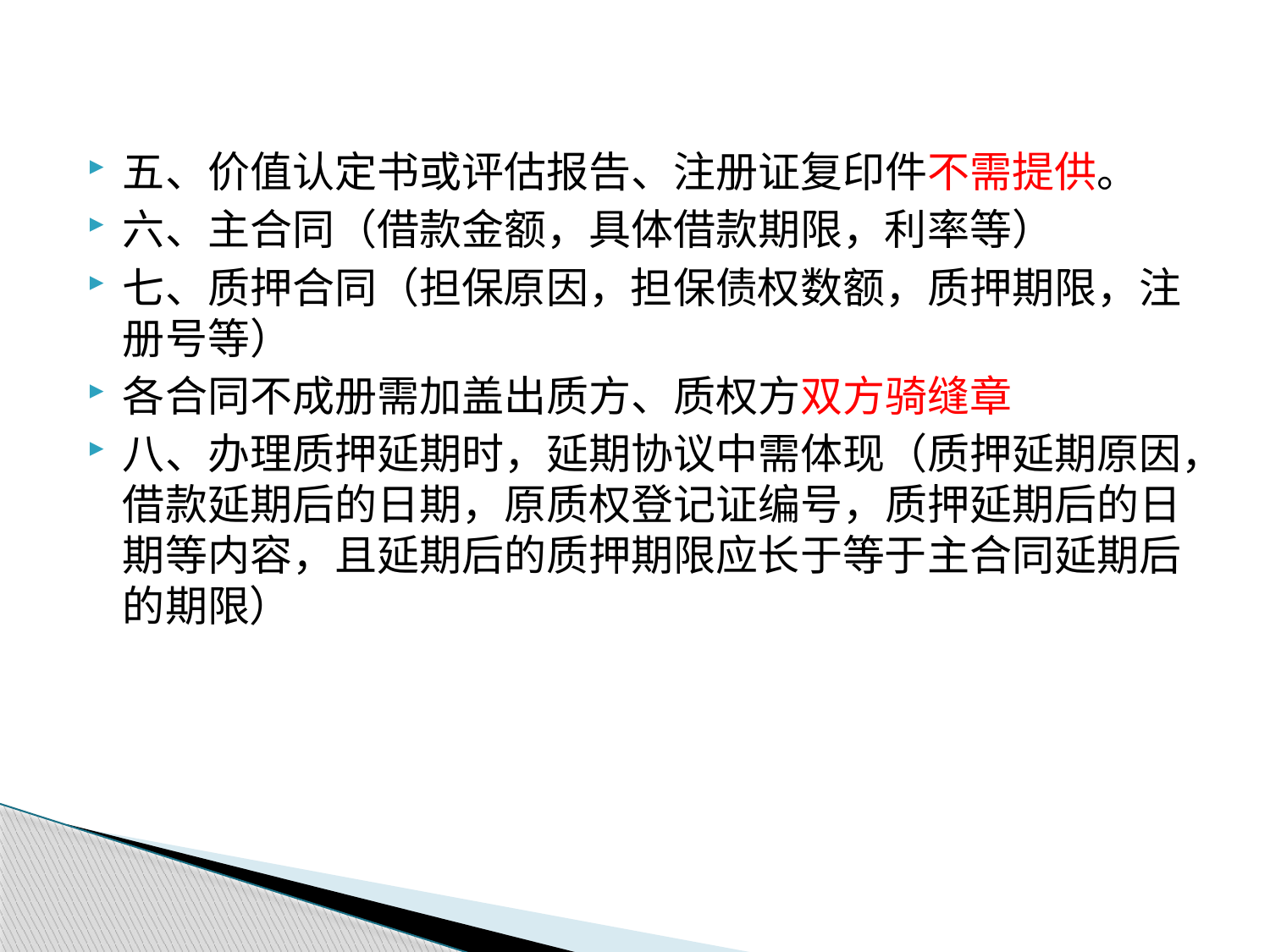

五、价值认定书或评估报告、注册证复印件不需提供。
六、主合同（借款金额，具体借款期限，利率等）
七、质押合同（担保原因，担保债权数额，质押期限，注册号等）
各合同不成册需加盖出质方、质权方双方骑缝章
八、办理质押延期时，延期协议中需体现（质押延期原因，借款延期后的日期，原质权登记证编号，质押延期后的日期等内容，且延期后的质押期限应长于等于主合同延期后的期限）